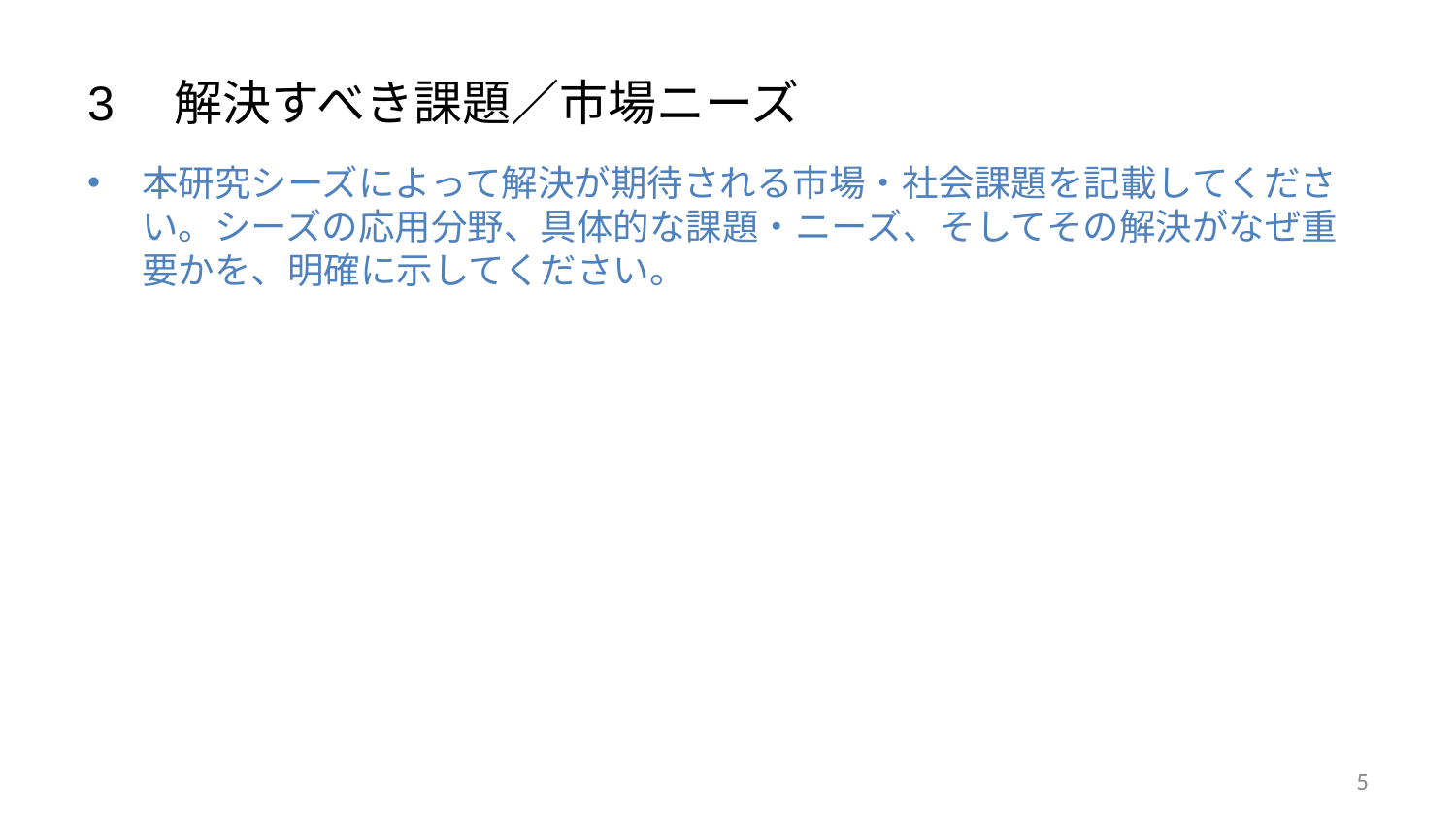

# 3　解決すべき課題／市場ニーズ
本研究シーズによって解決が期待される市場・社会課題を記載してください。シーズの応用分野、具体的な課題・ニーズ、そしてその解決がなぜ重要かを、明確に示してください。
5